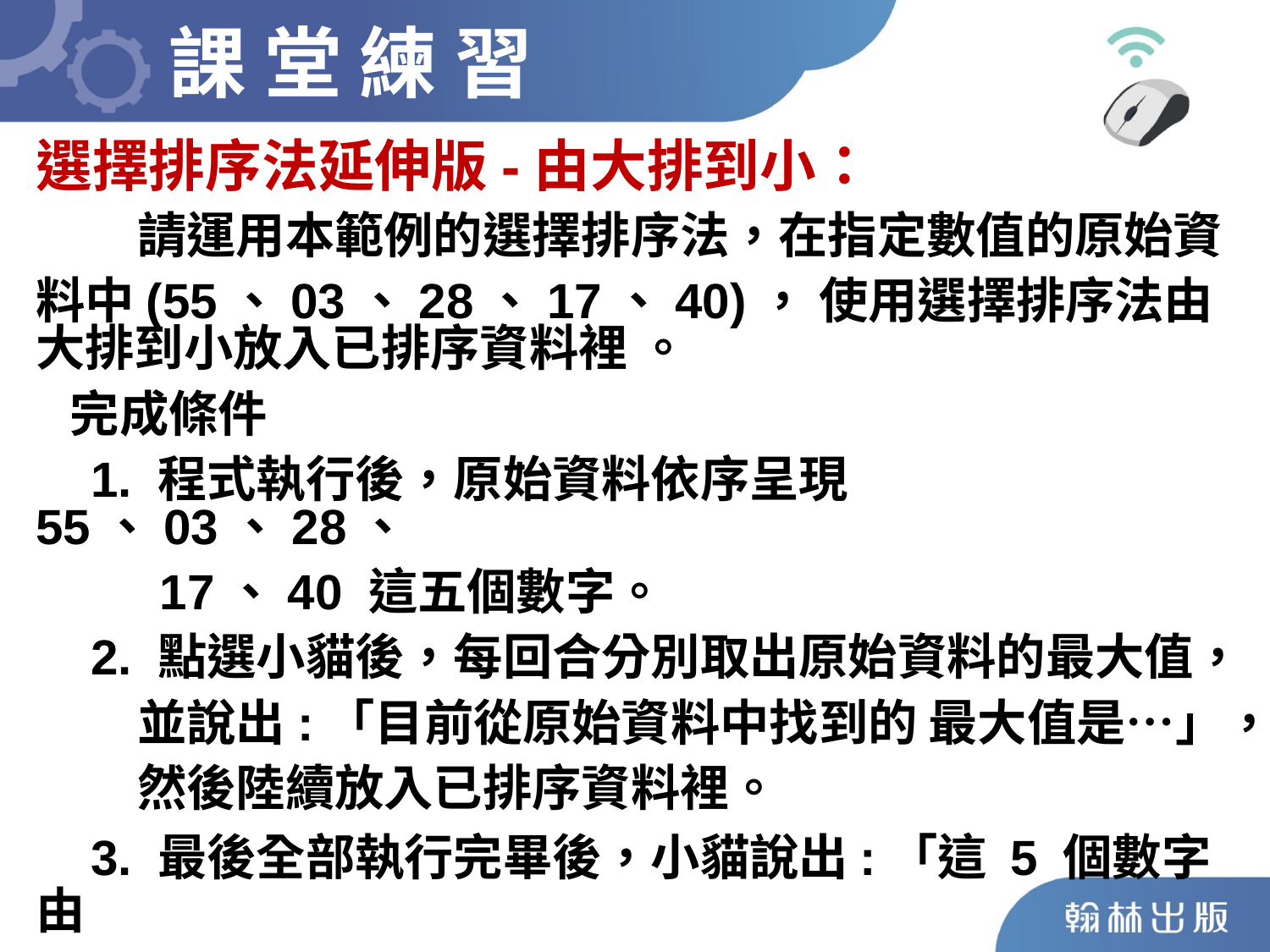

課 堂 練 習
選擇排序法延伸版-由大排到小：
        請運用本範例的選擇排序法，在指定數值的原始資
料中(55、03、28、17、40)， 使用選擇排序法由大排到小放入已排序資料裡 。
  完成條件
    1. 程式執行後，原始資料依序呈現 55、03、28、
         17、40 這五個數字。
    2. 點選小貓後，每回合分別取出原始資料的最大值，
        並說出:「目前從原始資料中找到的 最大值是⋯」，
        然後陸續放入已排序資料裡。
    3. 最後全部執行完畢後，小貓說出:「這 5 個數字由
        大排到小的順序是⋯」。